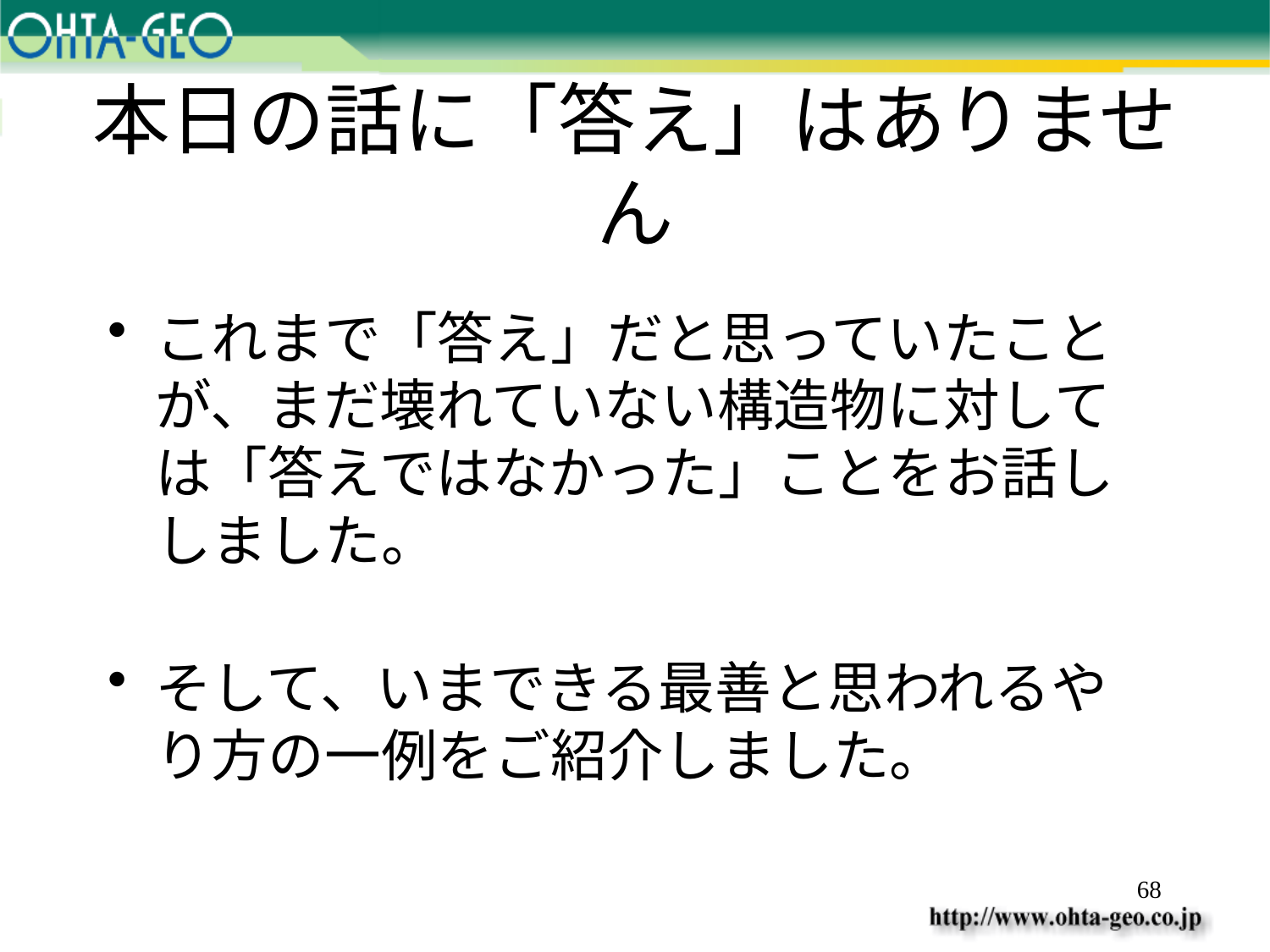

# 本日の話に「答え」はありません
これまで「答え」だと思っていたことが、まだ壊れていない構造物に対しては「答えではなかった」ことをお話ししました。
そして、いまできる最善と思われるやり方の一例をご紹介しました。
68